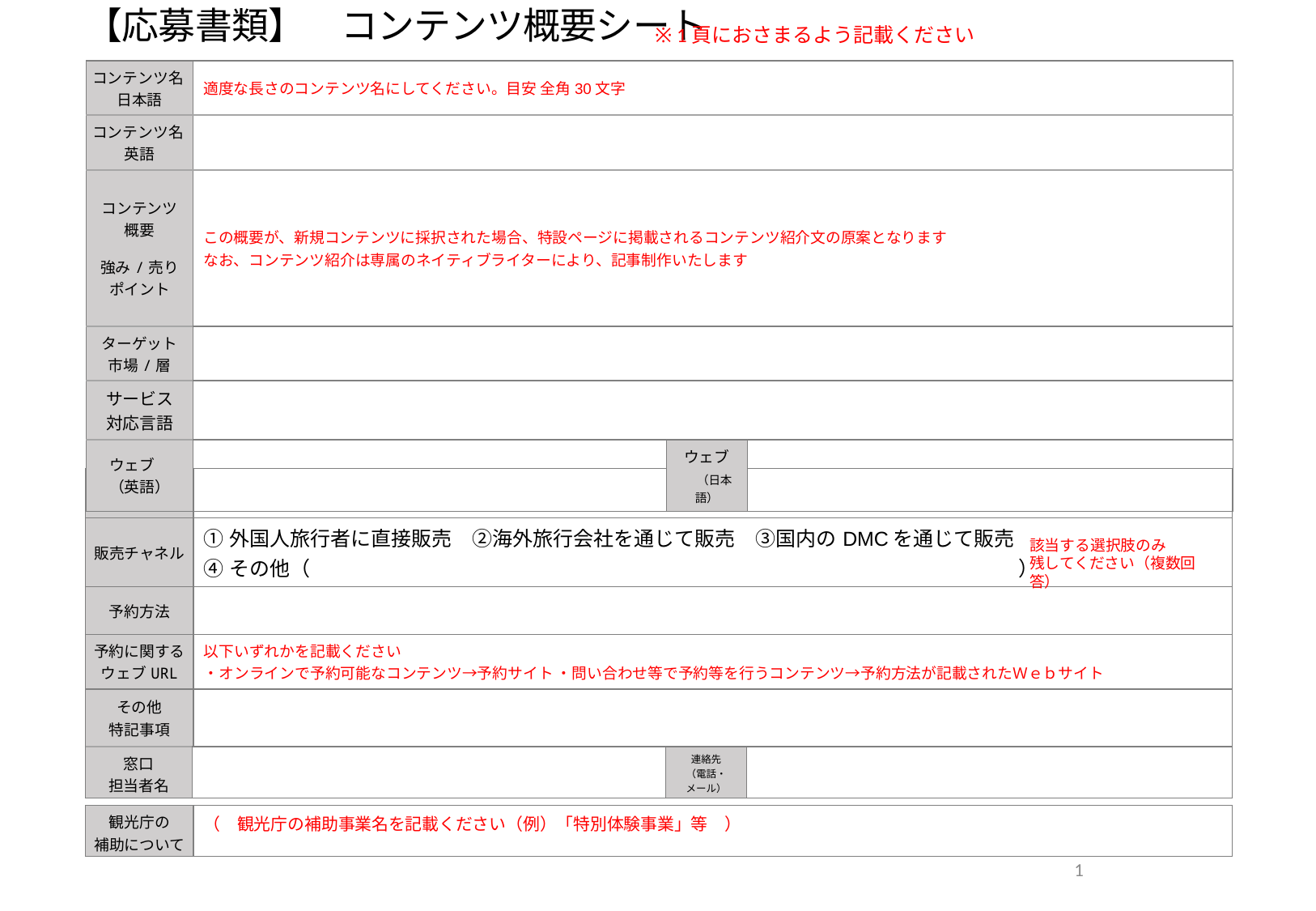

【応募書類】　コンテンツ概要シート
※ 1頁におさまるよう記載ください
| コンテンツ名 日本語 | 適度な長さのコンテンツ名にしてください。目安 全角30文字 |  |  |
| --- | --- | --- | --- |
| コンテンツ名 英語 |  |  |  |
| コンテンツ 概要 強み/売り ポイント | この概要が、新規コンテンツに採択された場合、特設ページに掲載されるコンテンツ紹介文の原案となります なお、コンテンツ紹介は専属のネイティブライターにより、記事制作いたします |  |  |
| ターゲット 市場/層 |  |  |  |
| サービス 対応言語 |  |  |  |
| ウェブ　（英語） |  | ウェブ　（日本語） |  |
| 料金 |  |
| --- | --- |
| 販売チャネル | ①外国人旅行者に直接販売　②海外旅行会社を通じて販売　③国内のDMCを通じて販売　 ④その他（　　　　　　　　　　　　　　　　　　　　　　　　　　　　　　　　　　　） |
| 予約方法 |  |
| 予約に関する ウェブURL | 以下いずれかを記載ください ・オンラインで予約可能なコンテンツ→予約サイト ・問い合わせ等で予約等を行うコンテンツ→予約方法が記載されたＷｅｂサイト |
| その他 特記事項 |  |
該当する選択肢のみ
残してください（複数回答）
| 窓口 担当者名 |  | 連絡先 （電話・メール） |  |
| --- | --- | --- | --- |
| 観光庁の 補助について | （　観光庁の補助事業名を記載ください（例）「特別体験事業」等　） |
| --- | --- |
1